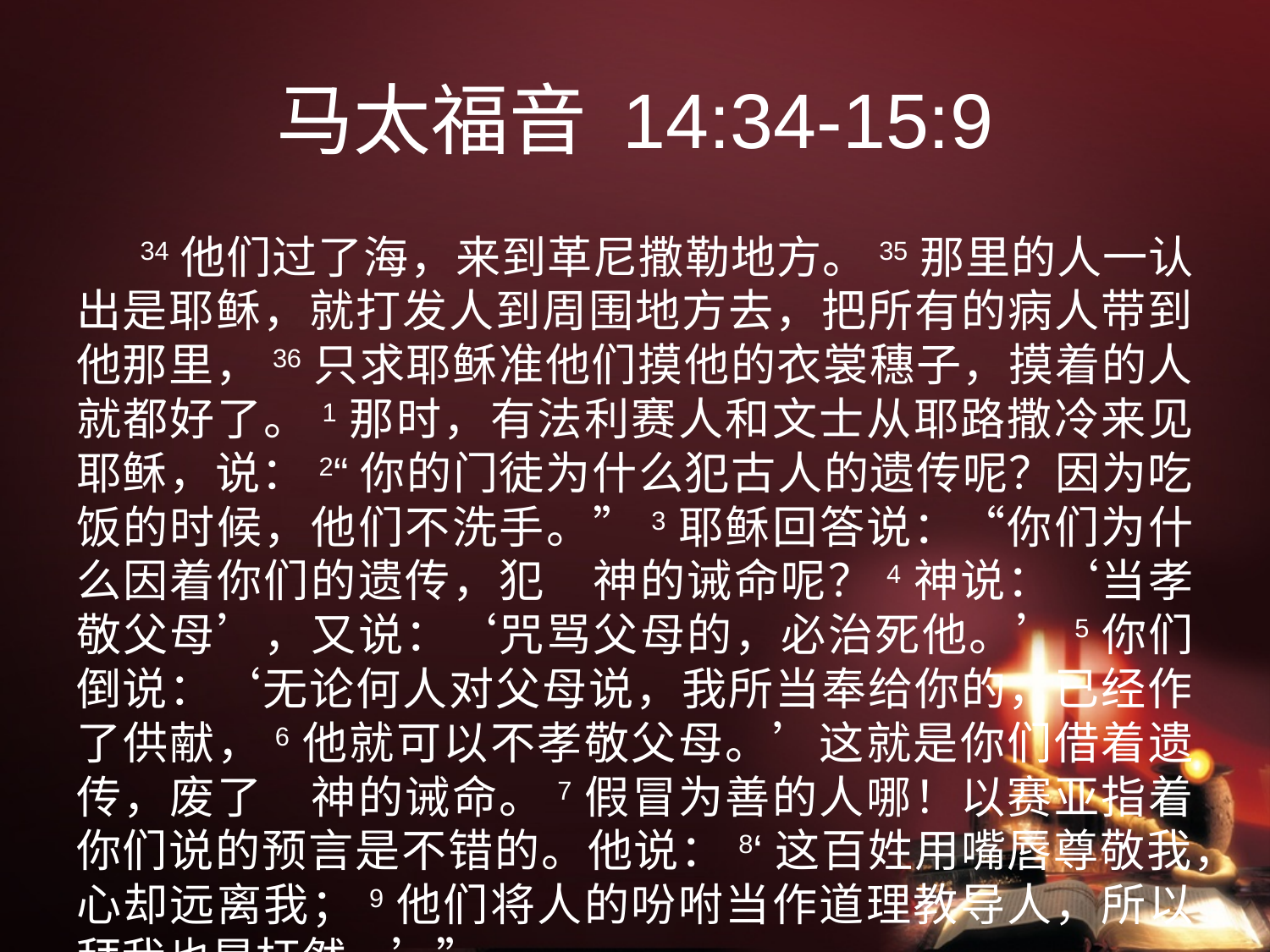

# 马太福音 14:34-15:9
        34他们过了海，来到革尼撒勒地方。35那里的人一认出是耶稣，就打发人到周围地方去，把所有的病人带到他那里，36只求耶稣准他们摸他的衣裳穗子，摸着的人就都好了。1那时，有法利赛人和文士从耶路撒冷来见耶稣，说：2“你的门徒为什么犯古人的遗传呢？因为吃饭的时候，他们不洗手。”3耶稣回答说：“你们为什么因着你们的遗传，犯　神的诫命呢？4神说：‘当孝敬父母’，又说：‘咒骂父母的，必治死他。’5你们倒说：‘无论何人对父母说，我所当奉给你的，已经作了供献，6他就可以不孝敬父母。’这就是你们借着遗传，废了　神的诫命。7假冒为善的人哪！以赛亚指着你们说的预言是不错的。他说：8‘这百姓用嘴唇尊敬我，心却远离我；9他们将人的吩咐当作道理教导人，所以拜我也是枉然。’”